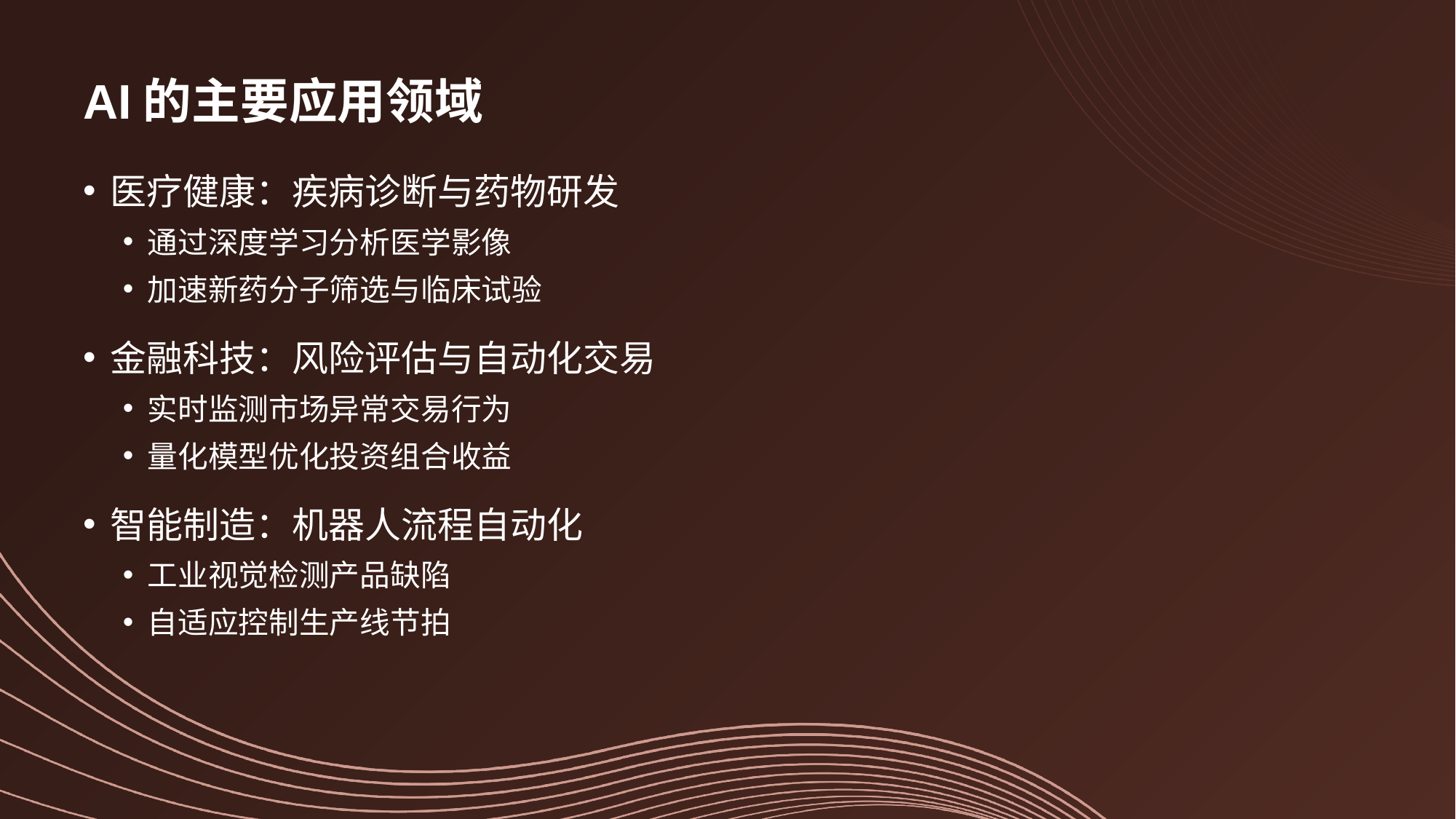

# AI的主要应用领域
医疗健康：疾病诊断与药物研发
通过深度学习分析医学影像
加速新药分子筛选与临床试验
金融科技：风险评估与自动化交易
实时监测市场异常交易行为
量化模型优化投资组合收益
智能制造：机器人流程自动化
工业视觉检测产品缺陷
自适应控制生产线节拍